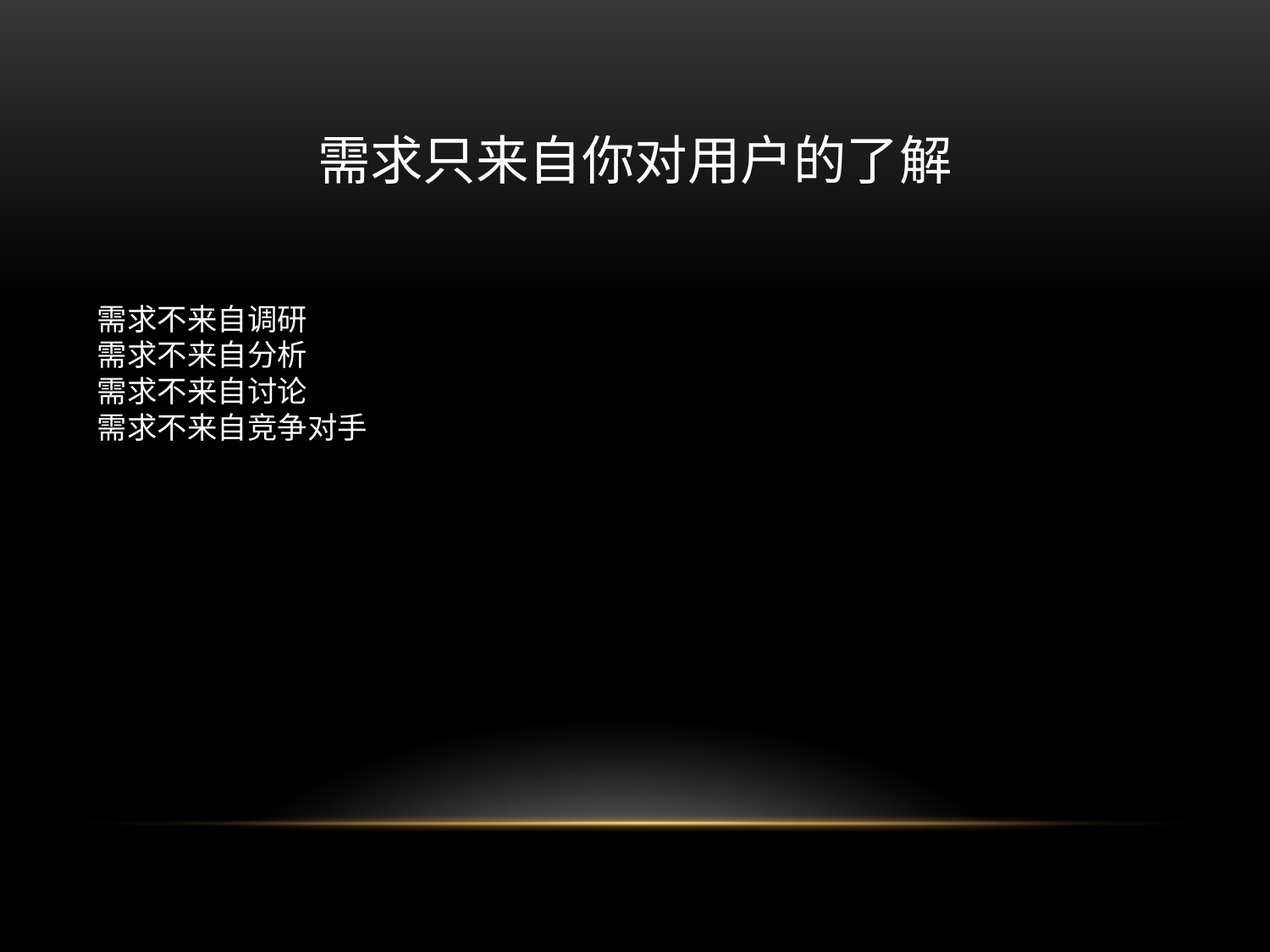

# 需求只来自你对用户的了解

需求不来自调研
需求不来自分析
需求不来自讨论
需求不来自竞争对手